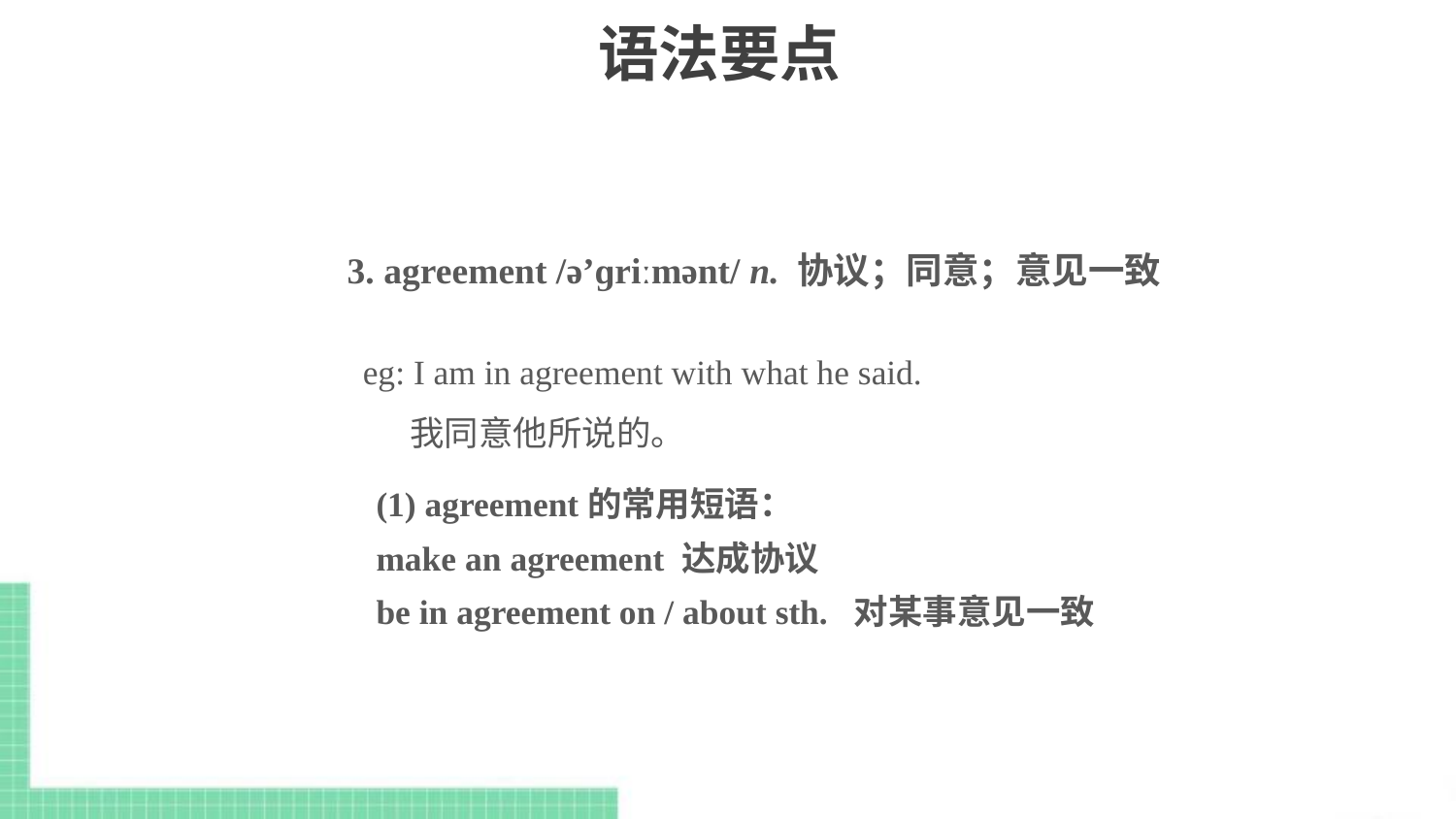

# 语法要点
3. agreement /ə’ɡriːmənt/ n. 协议；同意；意见一致
eg: I am in agreement with what he said.
     我同意他所说的。
(1) agreement的常用短语：
make an agreement 达成协议
be in agreement on / about sth.  对某事意见一致